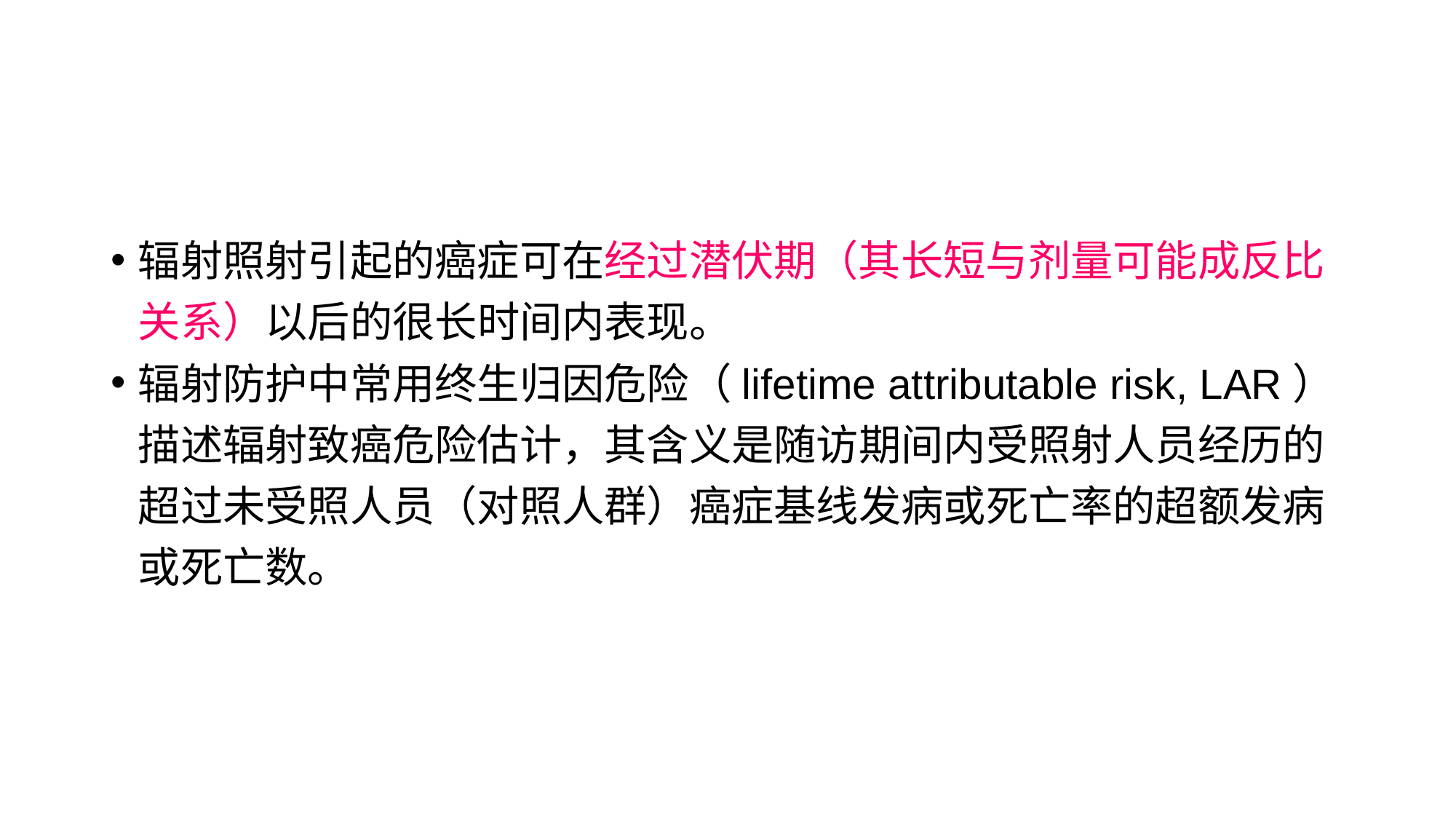

#
辐射照射引起的癌症可在经过潜伏期（其长短与剂量可能成反比关系）以后的很长时间内表现。
辐射防护中常用终生归因危险（lifetime attributable risk, LAR）描述辐射致癌危险估计，其含义是随访期间内受照射人员经历的超过未受照人员（对照人群）癌症基线发病或死亡率的超额发病或死亡数。